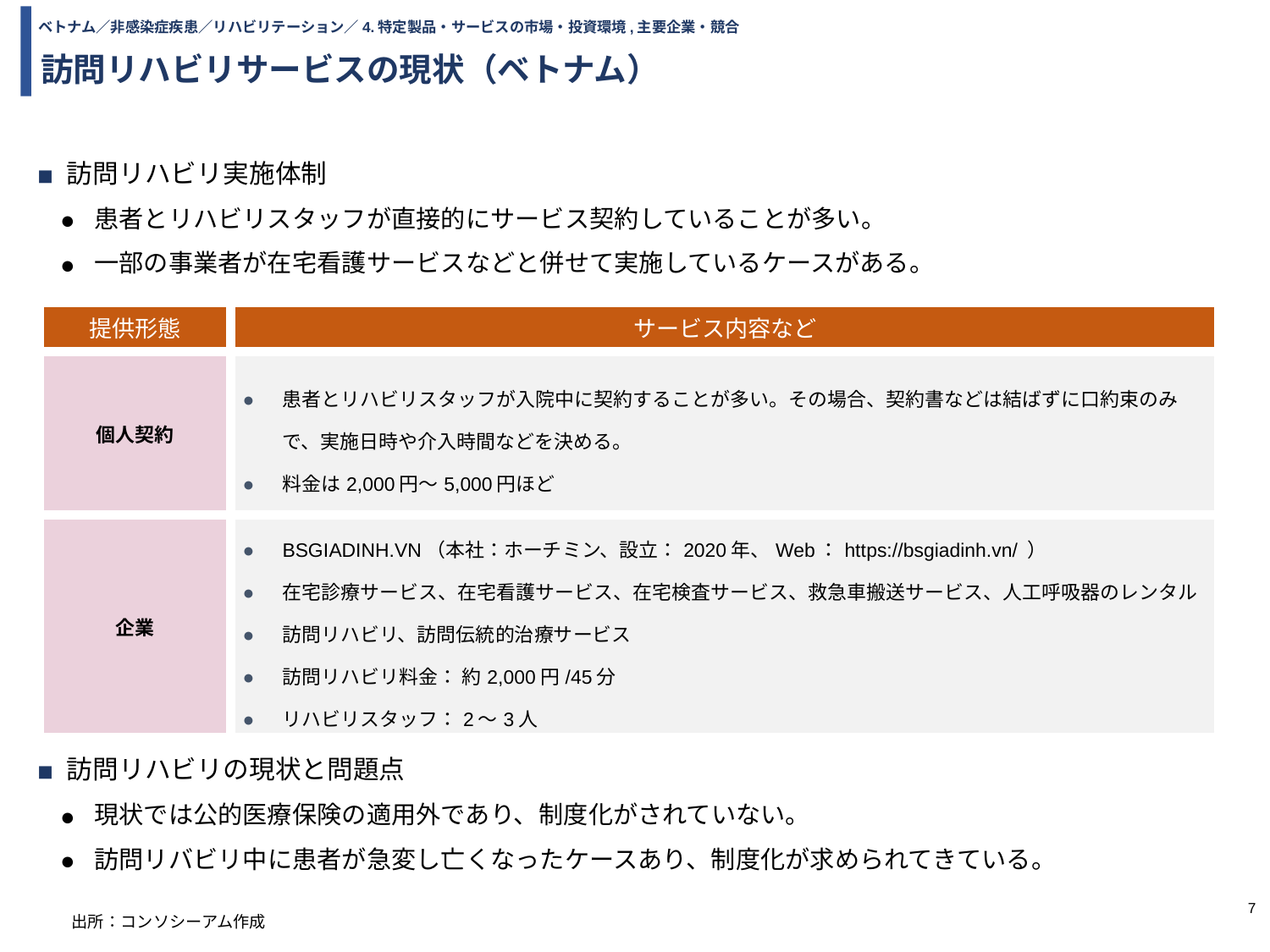

ベトナム／非感染症疾患／リハビリテーション／4.特定製品・サービスの市場・投資環境,主要企業・競合
# 訪問リハビリサービスの現状（ベトナム）
訪問リハビリ実施体制
患者とリハビリスタッフが直接的にサービス契約していることが多い。
一部の事業者が在宅看護サービスなどと併せて実施しているケースがある。

訪問リハビリの現状と問題点
現状では公的医療保険の適用外であり、制度化がされていない。
訪問リバビリ中に患者が急変し亡くなったケースあり、制度化が求められてきている。
| 提供形態 | サービス内容など |
| --- | --- |
| 個人契約 | 患者とリハビリスタッフが入院中に契約することが多い。その場合、契約書などは結ばずに口約束のみで、実施日時や介入時間などを決める。 料金は2,000円〜5,000円ほど |
| 企業 | BSGIADINH.VN（本社：ホーチミン、設立：2020年、Web：https://bsgiadinh.vn/ ） 在宅診療サービス、在宅看護サービス、在宅検査サービス、救急車搬送サービス、人工呼吸器のレンタル 訪問リハビリ、訪問伝統的治療サービス 訪問リハビリ料金： 約2,000円/45分 リハビリスタッフ：2～3人 |
7
出所：コンソシーアム作成